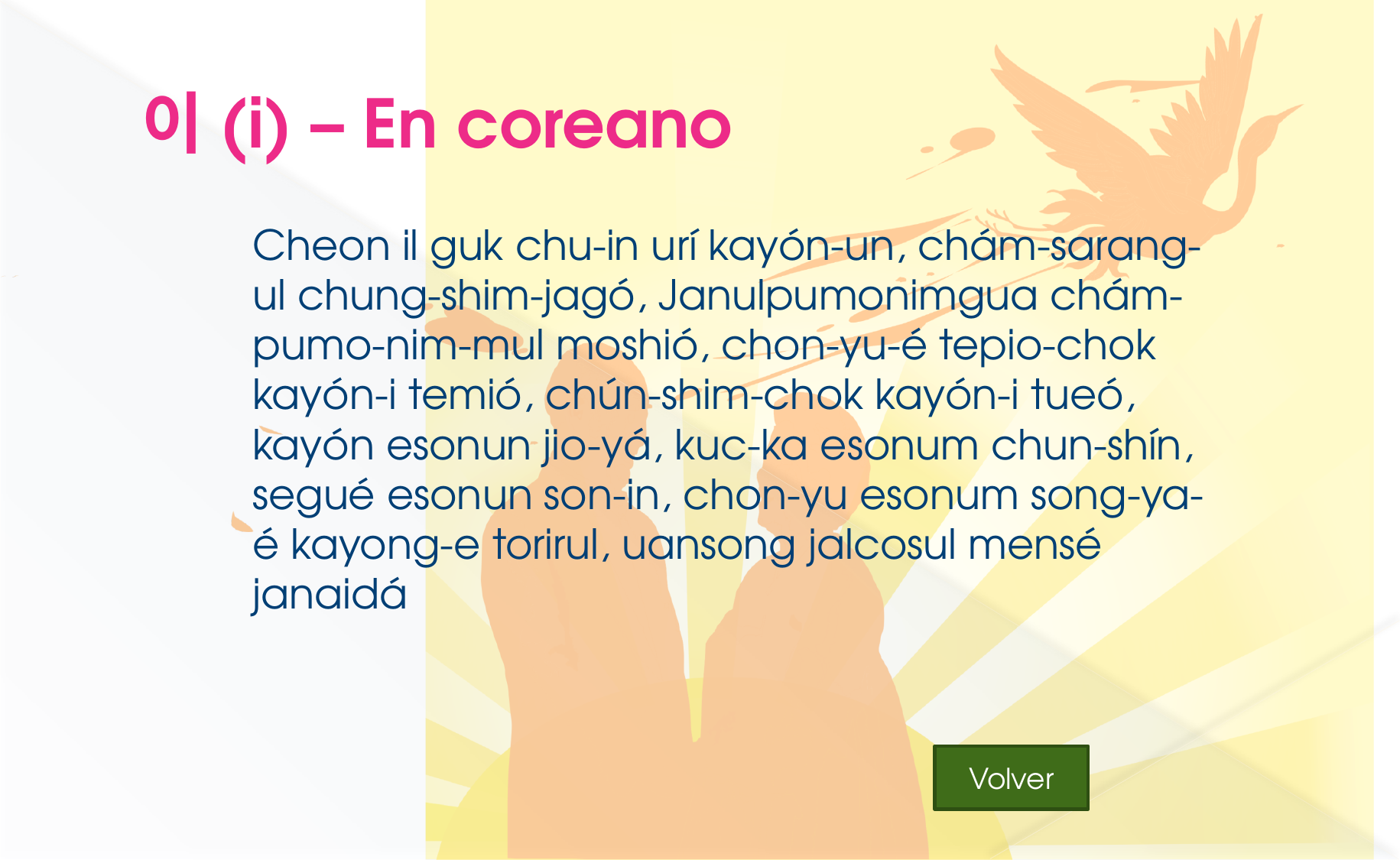

# 이(i) – En coreano
	Cheon il guk chu-in urí kayón-un, chám-sarang-ul chung-shim-jagó, Janulpumonimgua chám-pumo-nim-mul moshió, chon-yu-é tepio-chok kayón-i temió, chún-shim-chok kayón-i tueó, kayón esonun jio-yá, kuc-ka esonum chun-shín, segué esonun son-in, chon-yu esonum song-ya-é kayong-e torirul, uansong jalcosul mensé janaidá

Volver